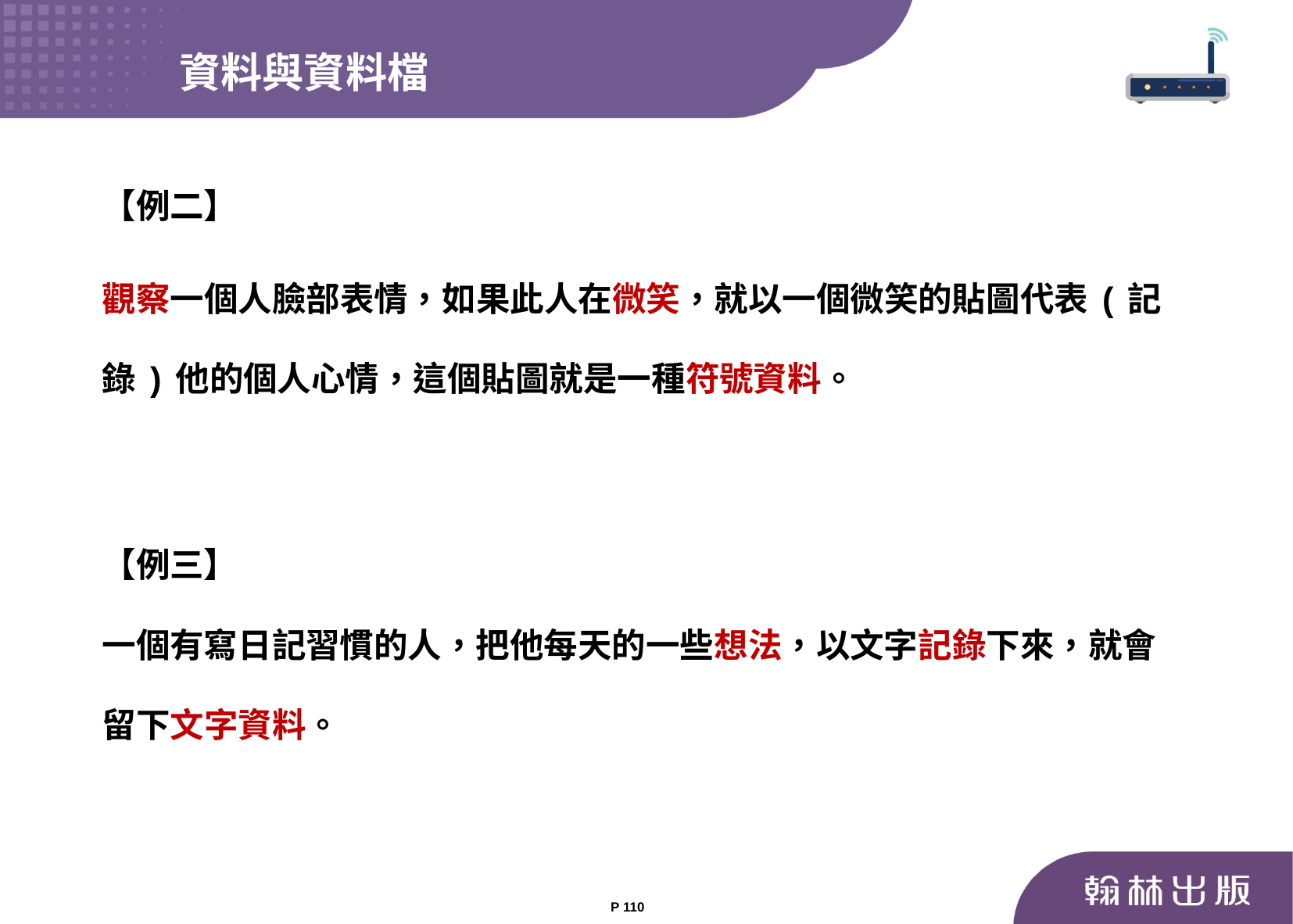

資料與資料檔
【例二】
觀察一個人臉部表情，如果此人在微笑，就以一個微笑的貼圖代表(記錄)他的個人心情，這個貼圖就是一種符號資料。

【例三】
一個有寫日記習慣的人，把他每天的一些想法，以文字記錄下來，就會留下文字資料。

P 110